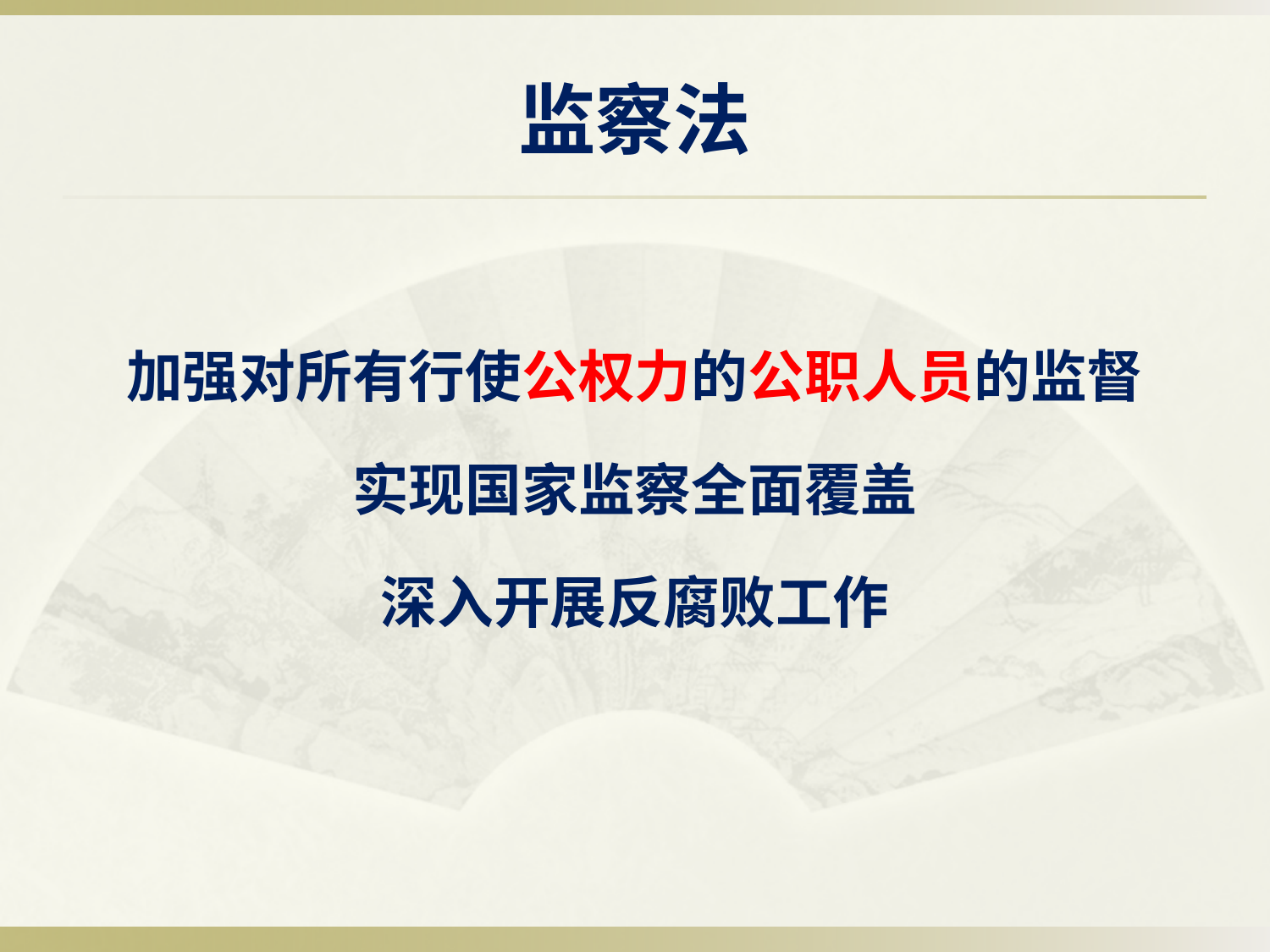

# 监察法

加强对所有行使公权力的公职人员的监督
实现国家监察全面覆盖
深入开展反腐败工作